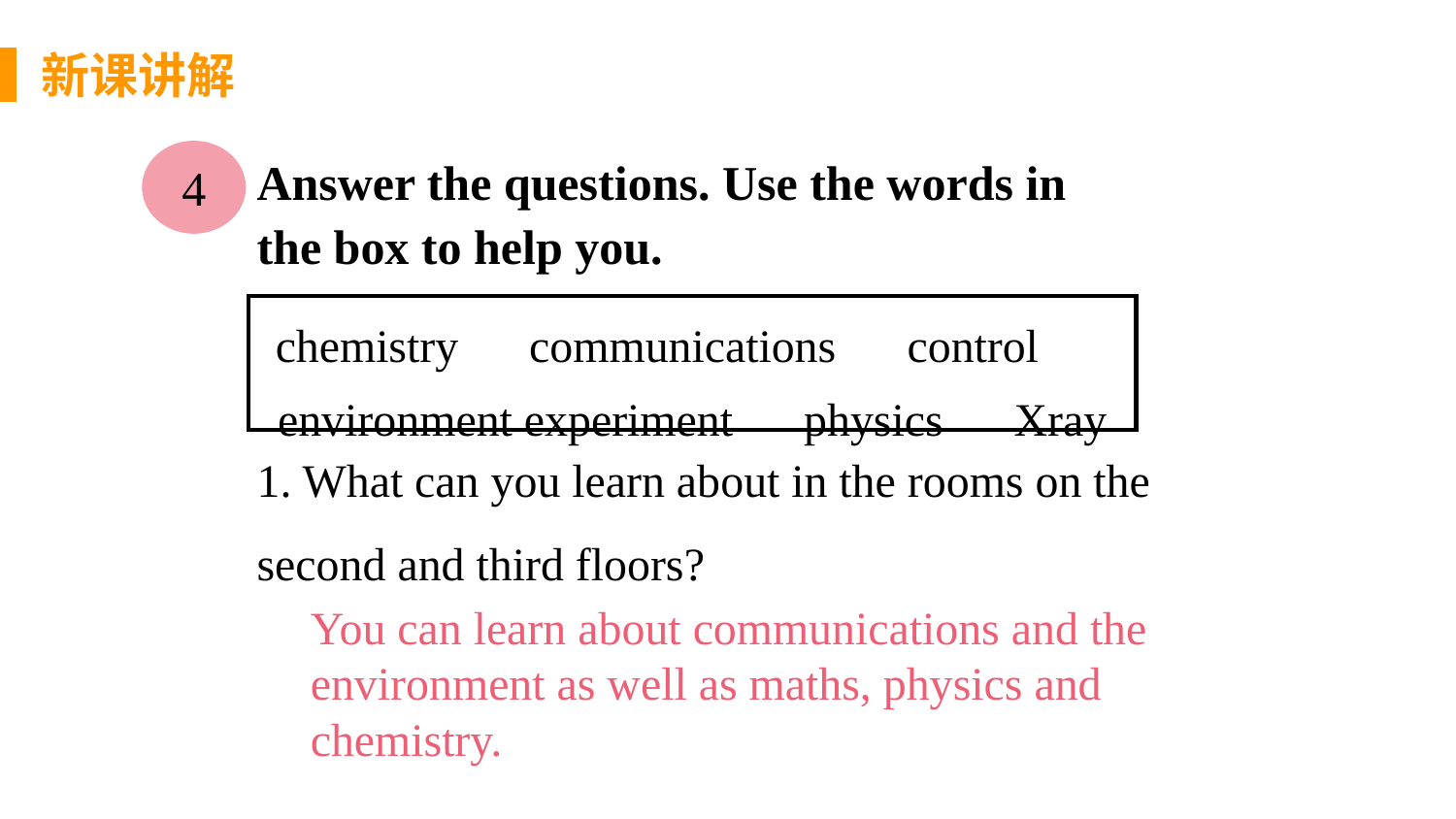

新课讲解

Answer the questions. Use the words in the box to help you.
4
思 考
| chemistry　communications　control　environment experiment　physics　X­ray |
| --- |
1. What can you learn about in the rooms on the second and third floors?

You can learn about communications and the environment as well as maths, physics and chemistry.